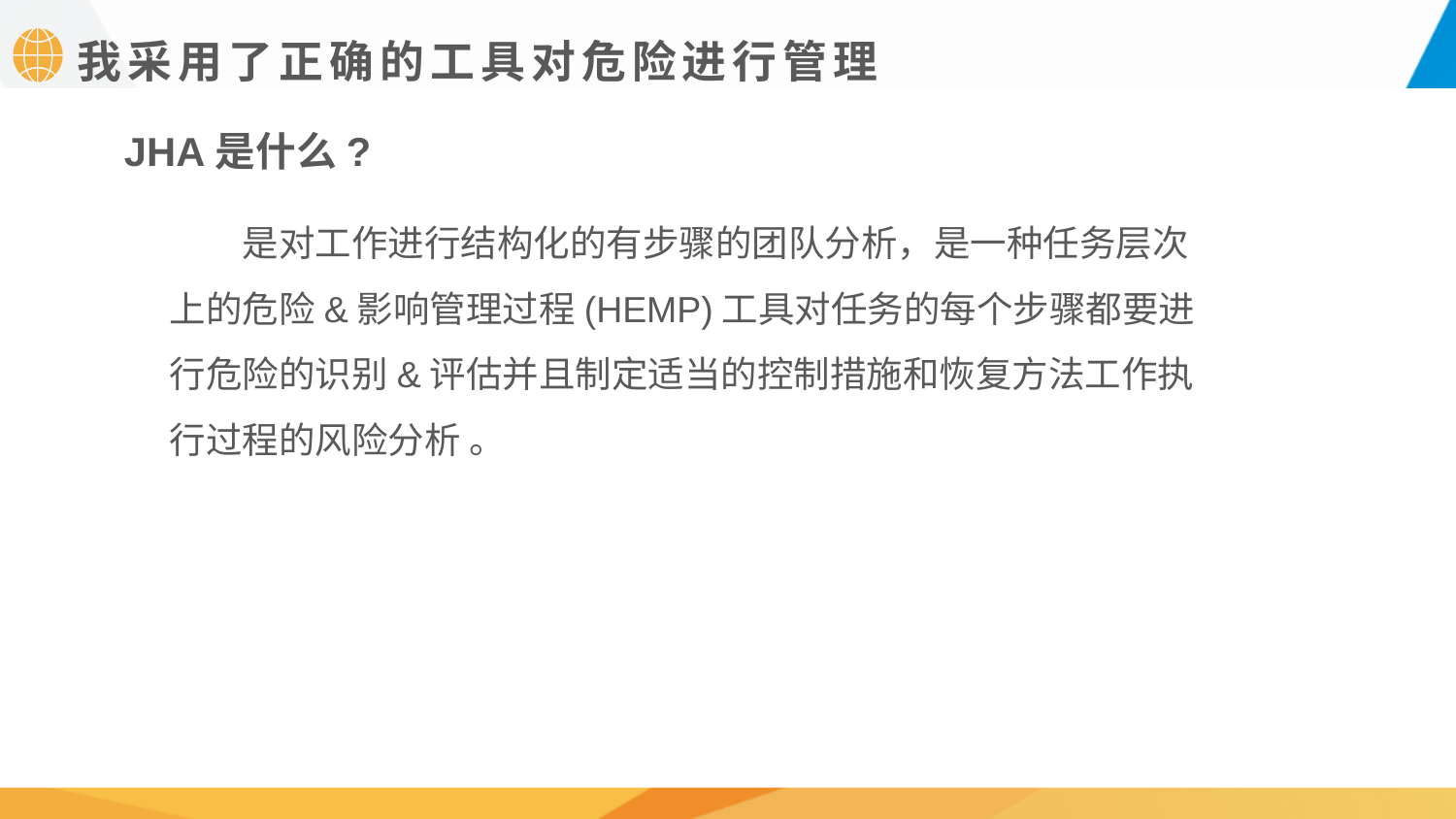

我采用了正确的工具对危险进行管理

JHA是什么?
是对工作进行结构化的有步骤的团队分析，是一种任务层次上的危险&影响管理过程(HEMP)工具对任务的每个步骤都要进行危险的识别&评估并且制定适当的控制措施和恢复方法工作执行过程的风险分析 。